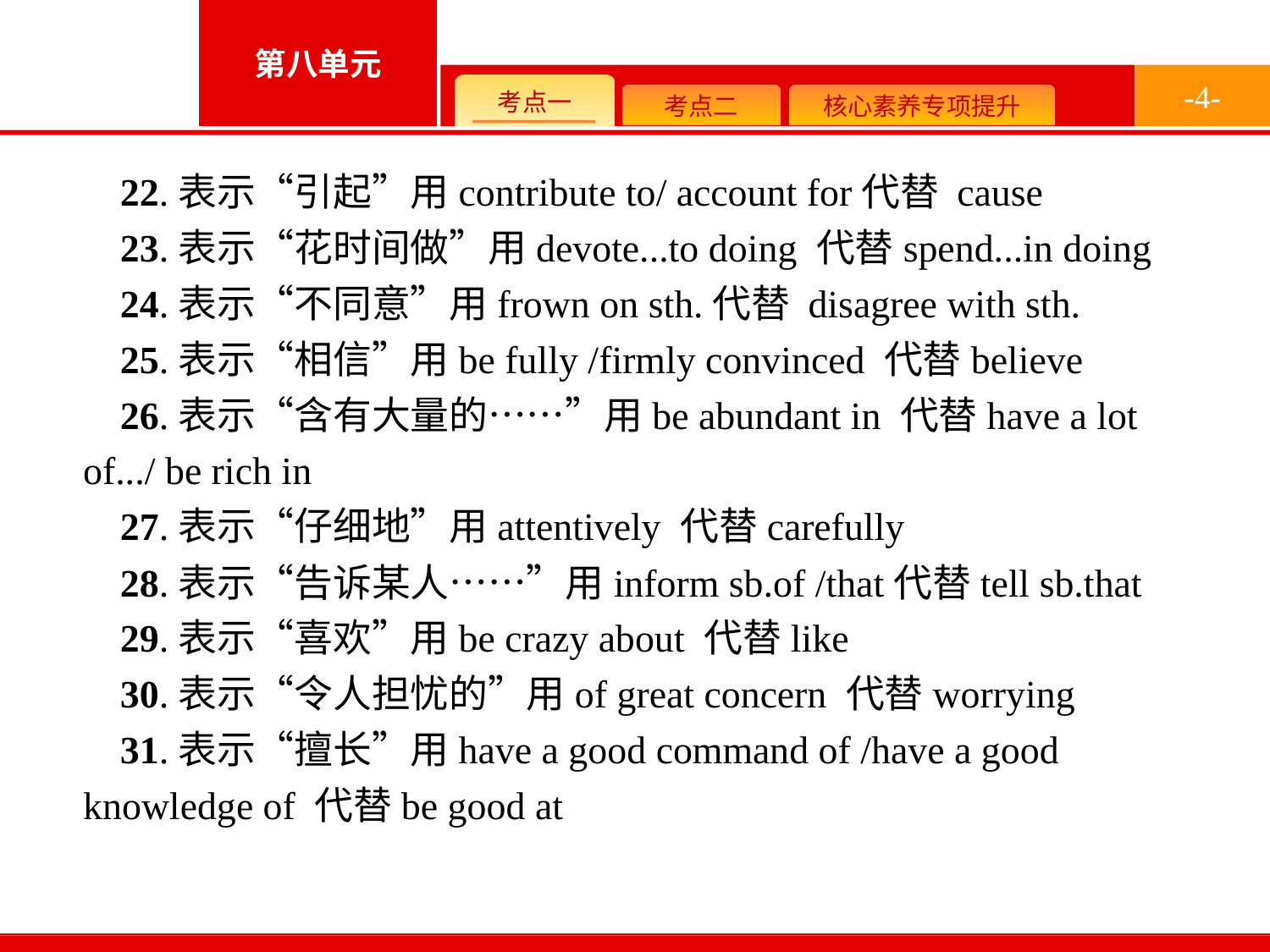

-4-
22.表示“引起”用contribute to/ account for代替 cause
23.表示“花时间做”用devote...to doing 代替spend...in doing
24.表示“不同意”用frown on sth.代替 disagree with sth.
25.表示“相信”用be fully /firmly convinced 代替believe
26.表示“含有大量的……”用be abundant in 代替have a lot of.../ be rich in
27.表示“仔细地”用attentively 代替carefully
28.表示“告诉某人……”用inform sb.of /that代替tell sb.that
29.表示“喜欢”用be crazy about 代替like
30.表示“令人担忧的”用of great concern 代替worrying
31.表示“擅长”用have a good command of /have a good knowledge of 代替be good at